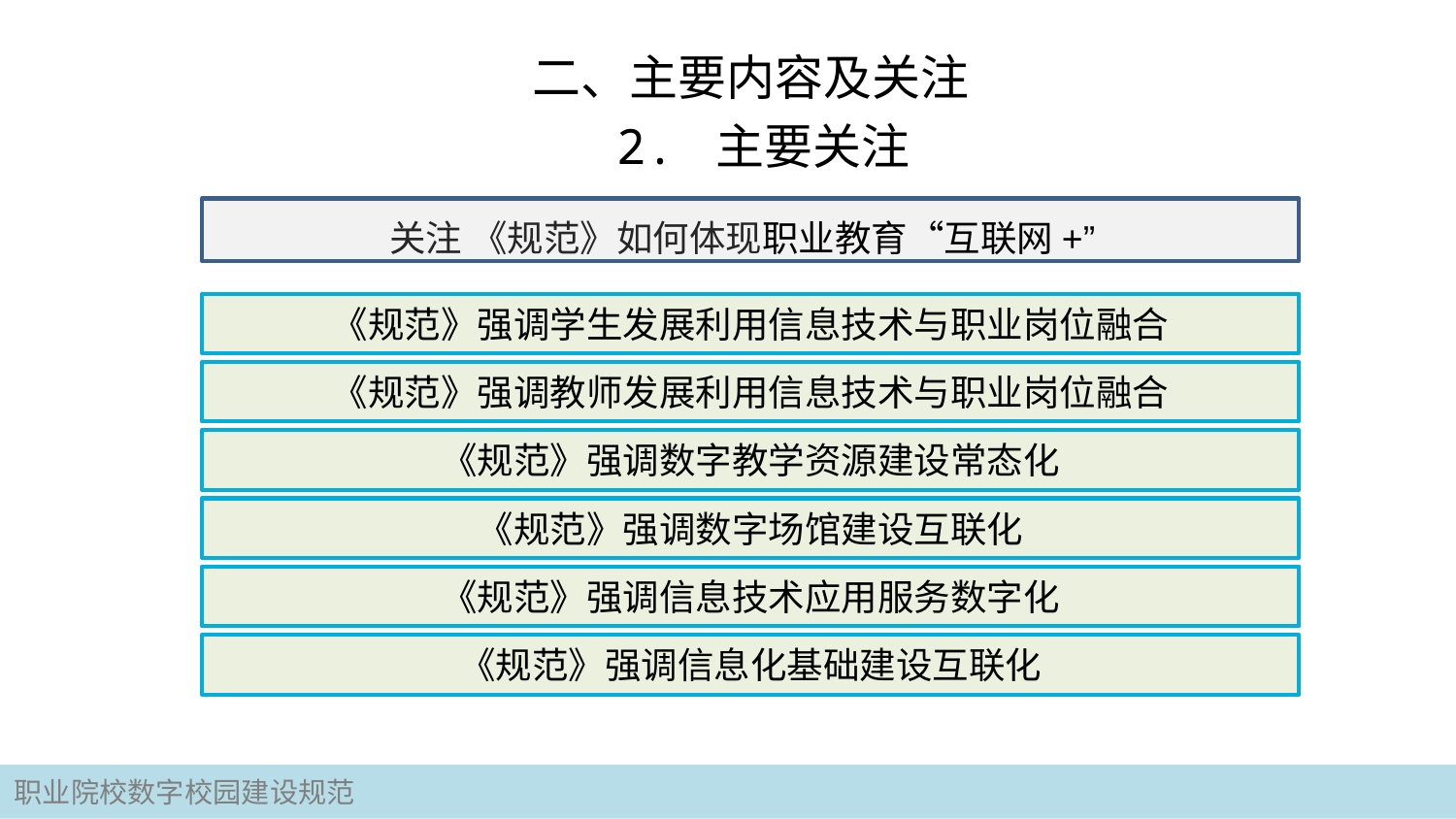

# 二、主要内容及关注
2. 主要关注
   关注 《规范》如何体现职业教育“互联网+”

《规范》强调学生发展利用信息技术与职业岗位融合
《规范》强调教师发展利用信息技术与职业岗位融合
《规范》强调数字教学资源建设常态化
《规范》强调数字场馆建设互联化
《规范》强调信息技术应用服务数字化
《规范》强调信息化基础建设互联化
职业院校数字校园建设规范